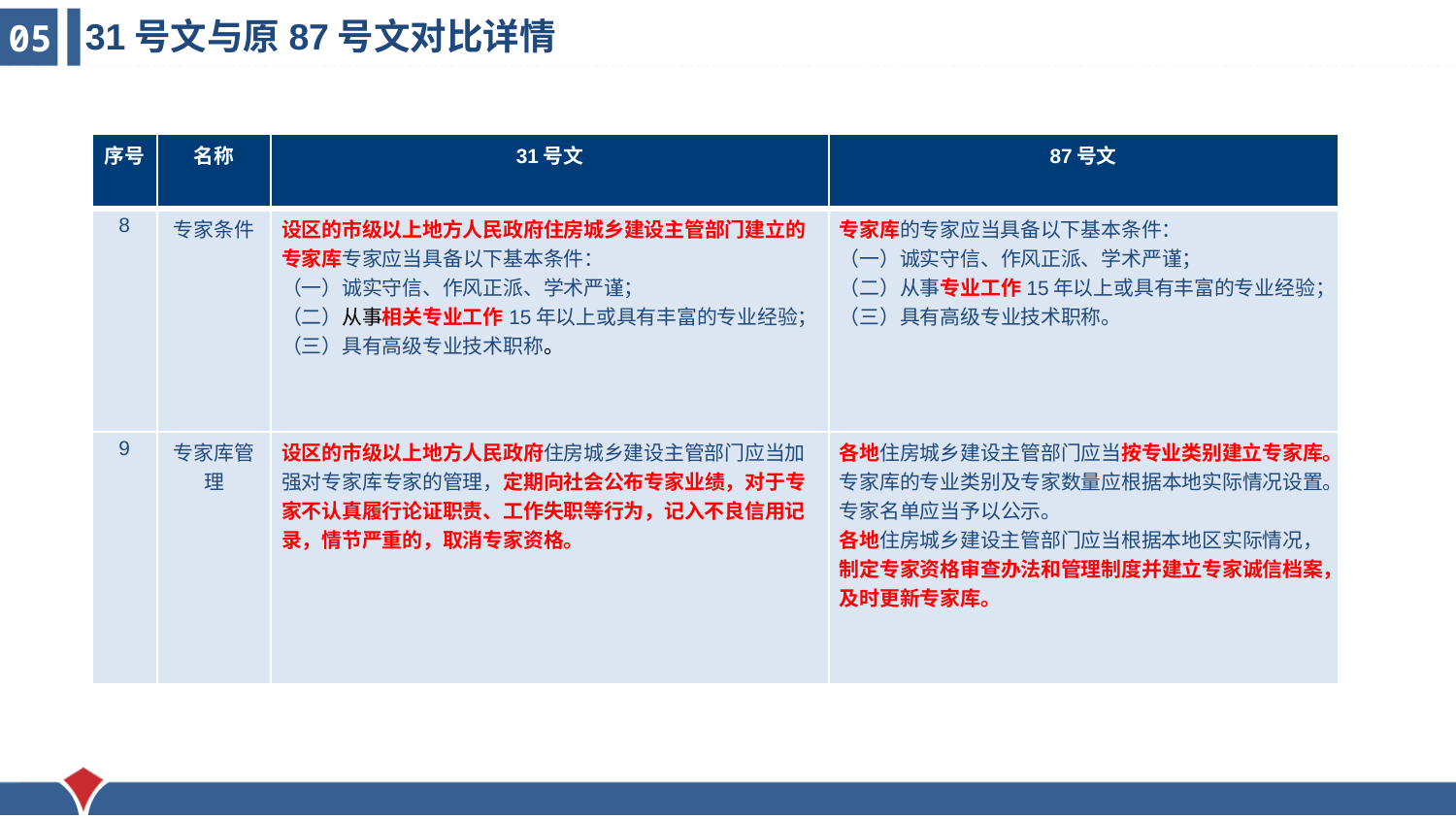

31号文与原87号文对比详情
05
| 序号 | 名称 | 31号文 | 87号文 |
| --- | --- | --- | --- |
| 8 | 专家条件 | 设区的市级以上地方人民政府住房城乡建设主管部门建立的专家库专家应当具备以下基本条件： （一）诚实守信、作风正派、学术严谨； （二）从事相关专业工作15年以上或具有丰富的专业经验； （三）具有高级专业技术职称。 | 专家库的专家应当具备以下基本条件： （一）诚实守信、作风正派、学术严谨； （二）从事专业工作15年以上或具有丰富的专业经验； （三）具有高级专业技术职称。 |
| 9 | 专家库管理 | 设区的市级以上地方人民政府住房城乡建设主管部门应当加强对专家库专家的管理，定期向社会公布专家业绩，对于专家不认真履行论证职责、工作失职等行为，记入不良信用记录，情节严重的，取消专家资格。 | 各地住房城乡建设主管部门应当按专业类别建立专家库。专家库的专业类别及专家数量应根据本地实际情况设置。 专家名单应当予以公示。 各地住房城乡建设主管部门应当根据本地区实际情况，制定专家资格审查办法和管理制度并建立专家诚信档案，及时更新专家库。 |